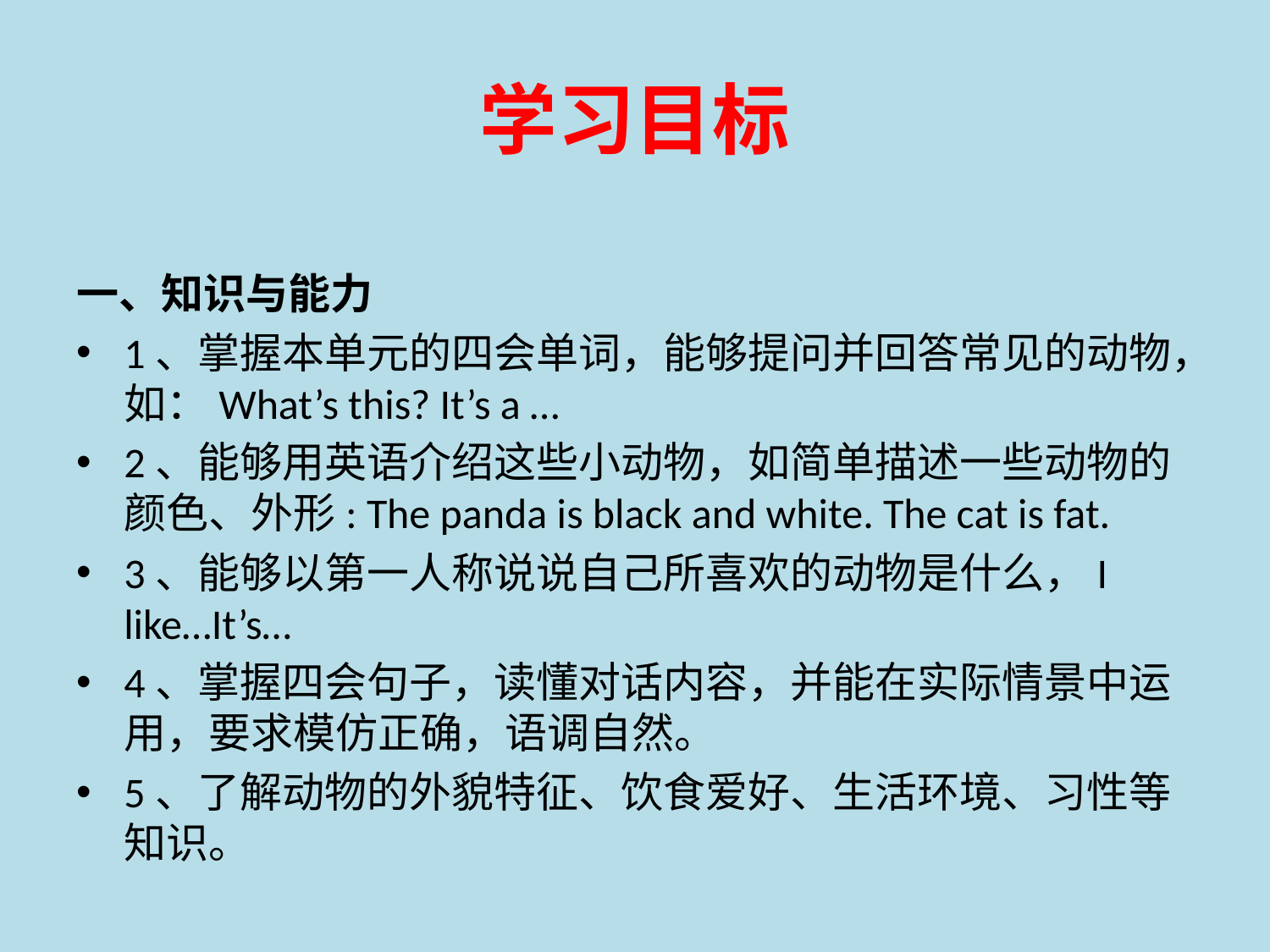

# 学习目标

一、知识与能力
1、掌握本单元的四会单词，能够提问并回答常见的动物，如：What’s this? It’s a …
2、能够用英语介绍这些小动物，如简单描述一些动物的颜色、外形: The panda is black and white. The cat is fat.
3、能够以第一人称说说自己所喜欢的动物是什么，I like…It’s…
4、掌握四会句子，读懂对话内容，并能在实际情景中运用，要求模仿正确，语调自然。
5、了解动物的外貌特征、饮食爱好、生活环境、习性等知识。